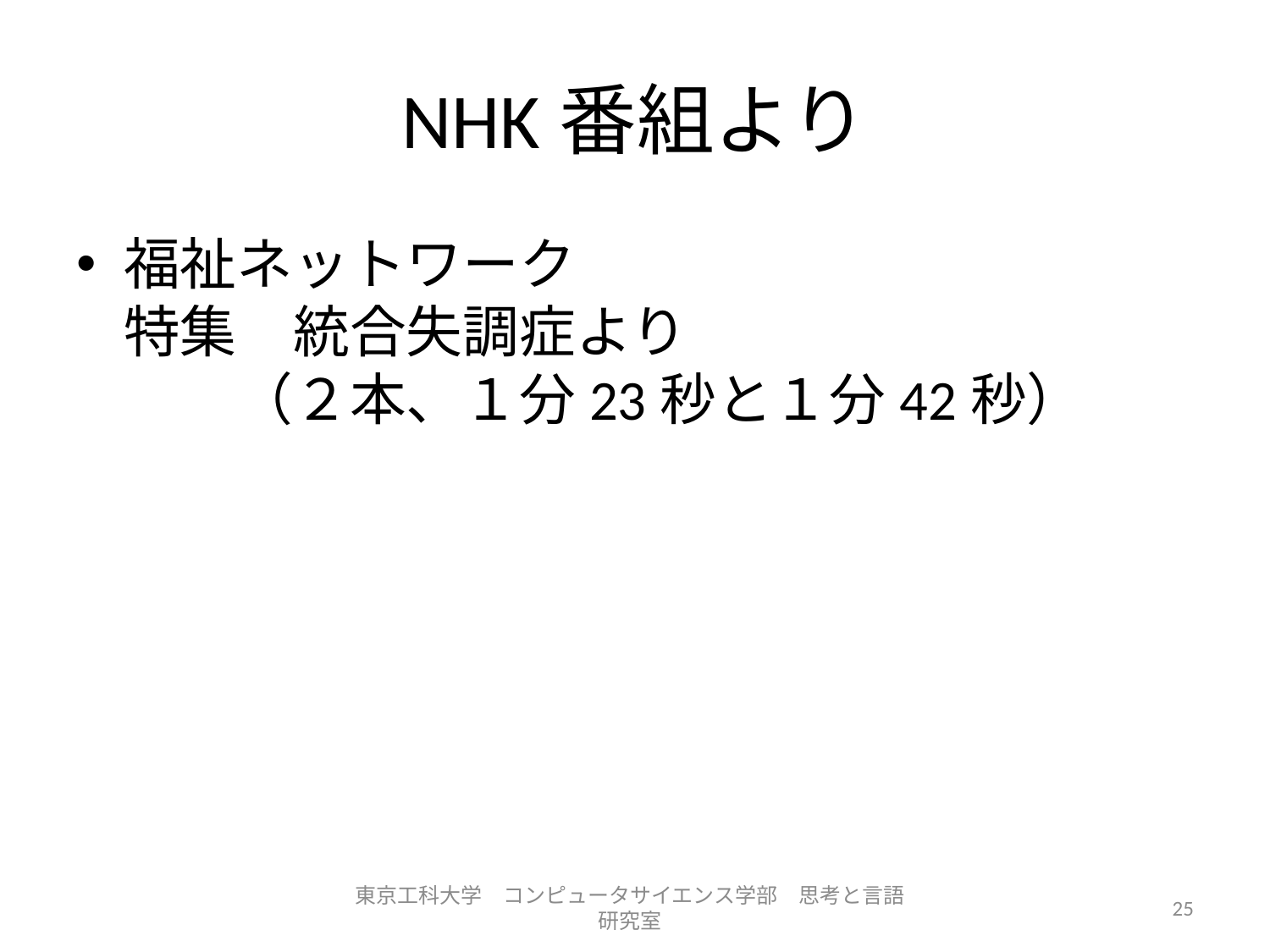

# NHK番組より
福祉ネットワーク
特集　統合失調症より
　　（２本、１分23秒と１分42秒）
東京工科大学　コンピュータサイエンス学部　思考と言語研究室
25